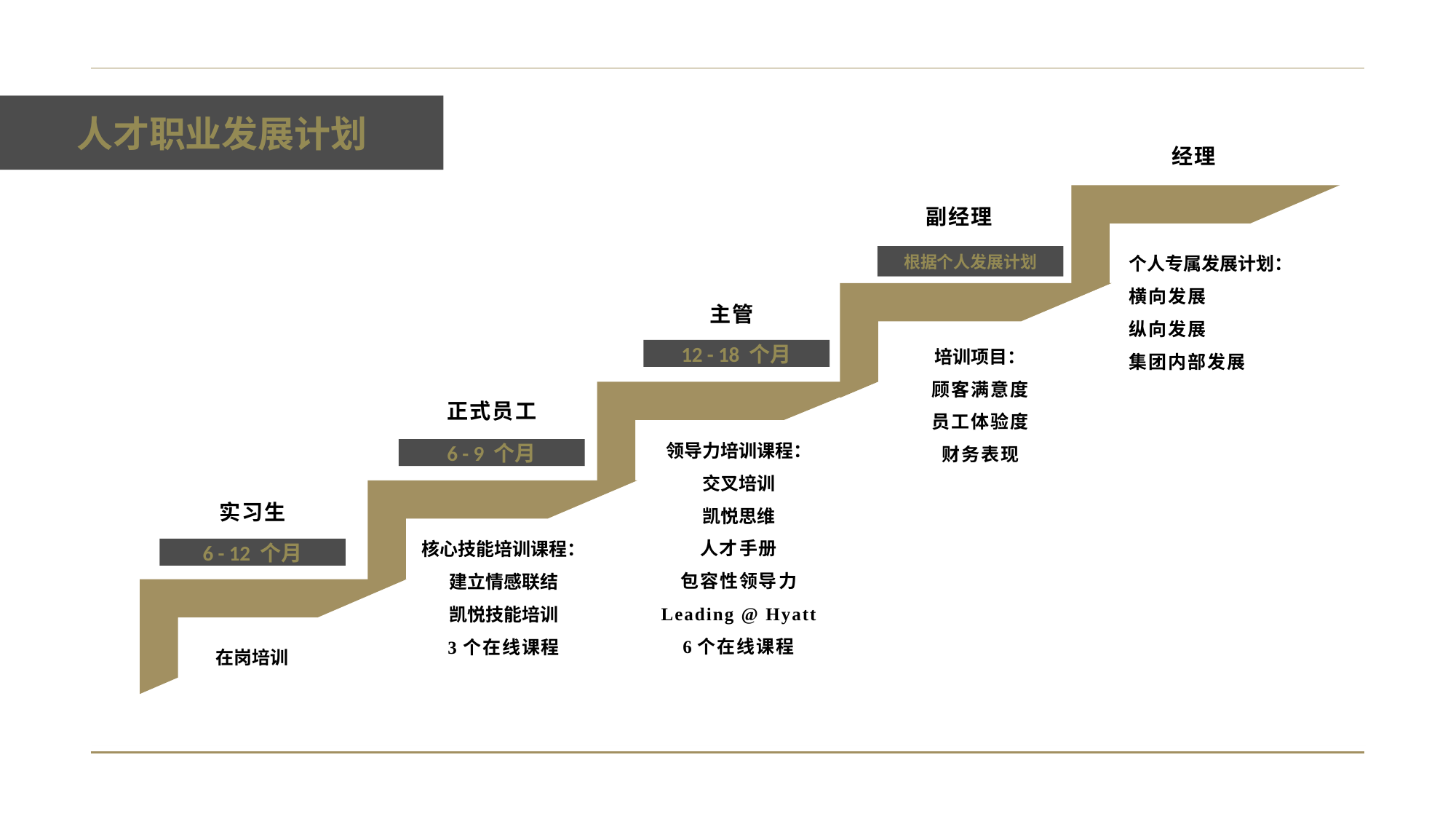

人才职业发展计划
经理

副经理
个人专属发展计划：
横向发展
纵向发展
集团内部发展
根据个人发展计划
主管
培训项目：
顾客满意度
员工体验度
财务表现

12 - 18 个月
正式员工
领导力培训课程：
交叉培训
凯悦思维
人才手册
包容性领导力
Leading @ Hyatt
6个在线课程

6 - 9 个月
实习生
核心技能培训课程：
建立情感联结
凯悦技能培训
3个在线课程

6 - 12 个月
在岗培训